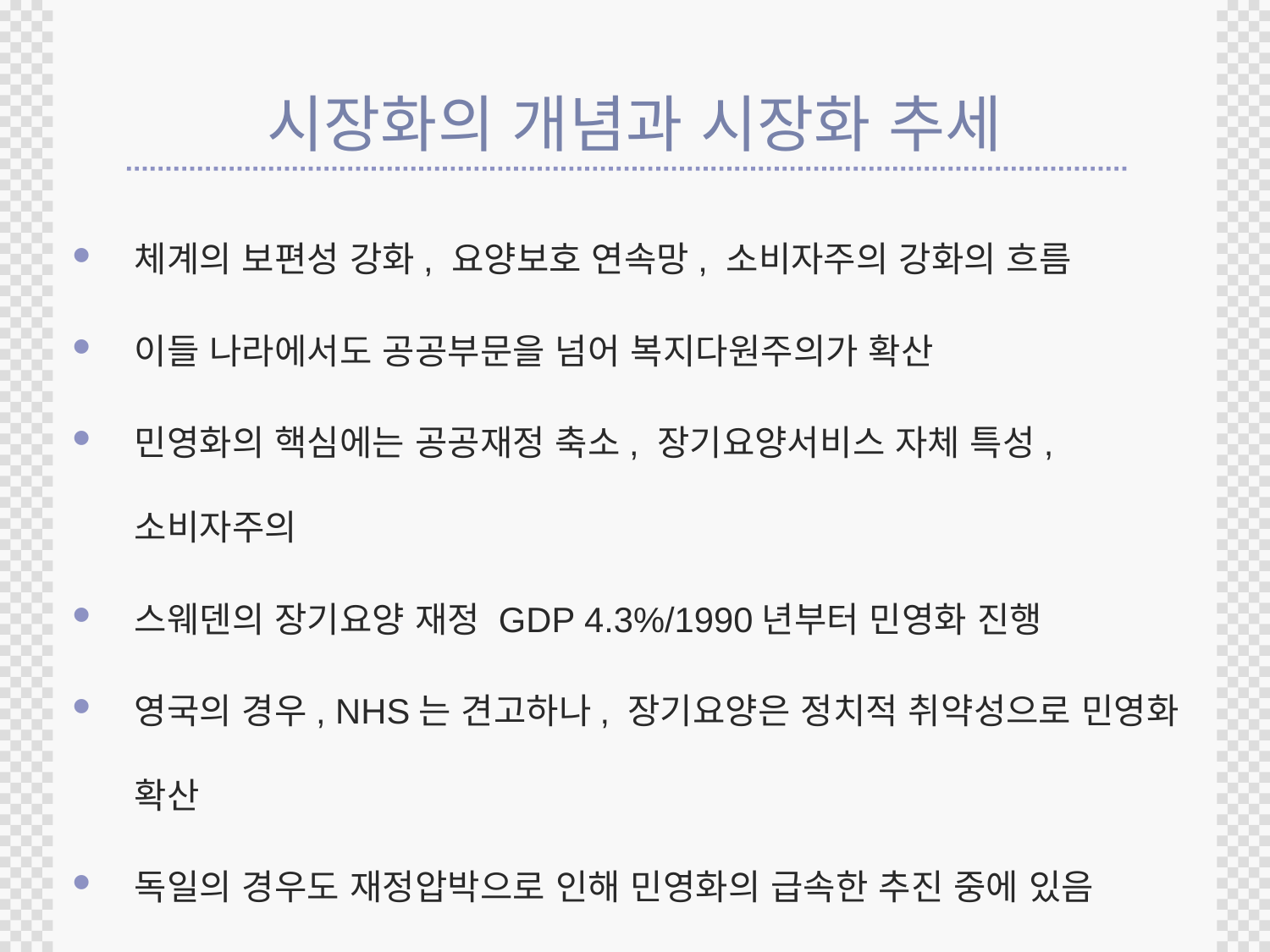

# 시장화의 개념과 시장화 추세
체계의 보편성 강화, 요양보호 연속망, 소비자주의 강화의 흐름
이들 나라에서도 공공부문을 넘어 복지다원주의가 확산
민영화의 핵심에는 공공재정 축소, 장기요양서비스 자체 특성, 소비자주의
스웨덴의 장기요양 재정 GDP 4.3%/1990년부터 민영화 진행
영국의 경우, NHS는 견고하나, 장기요양은 정치적 취약성으로 민영화 확산
독일의 경우도 재정압박으로 인해 민영화의 급속한 추진 중에 있음
 장기요양은 전 세계적으로 민영화의 추세에 있음을 주지하여야 함.